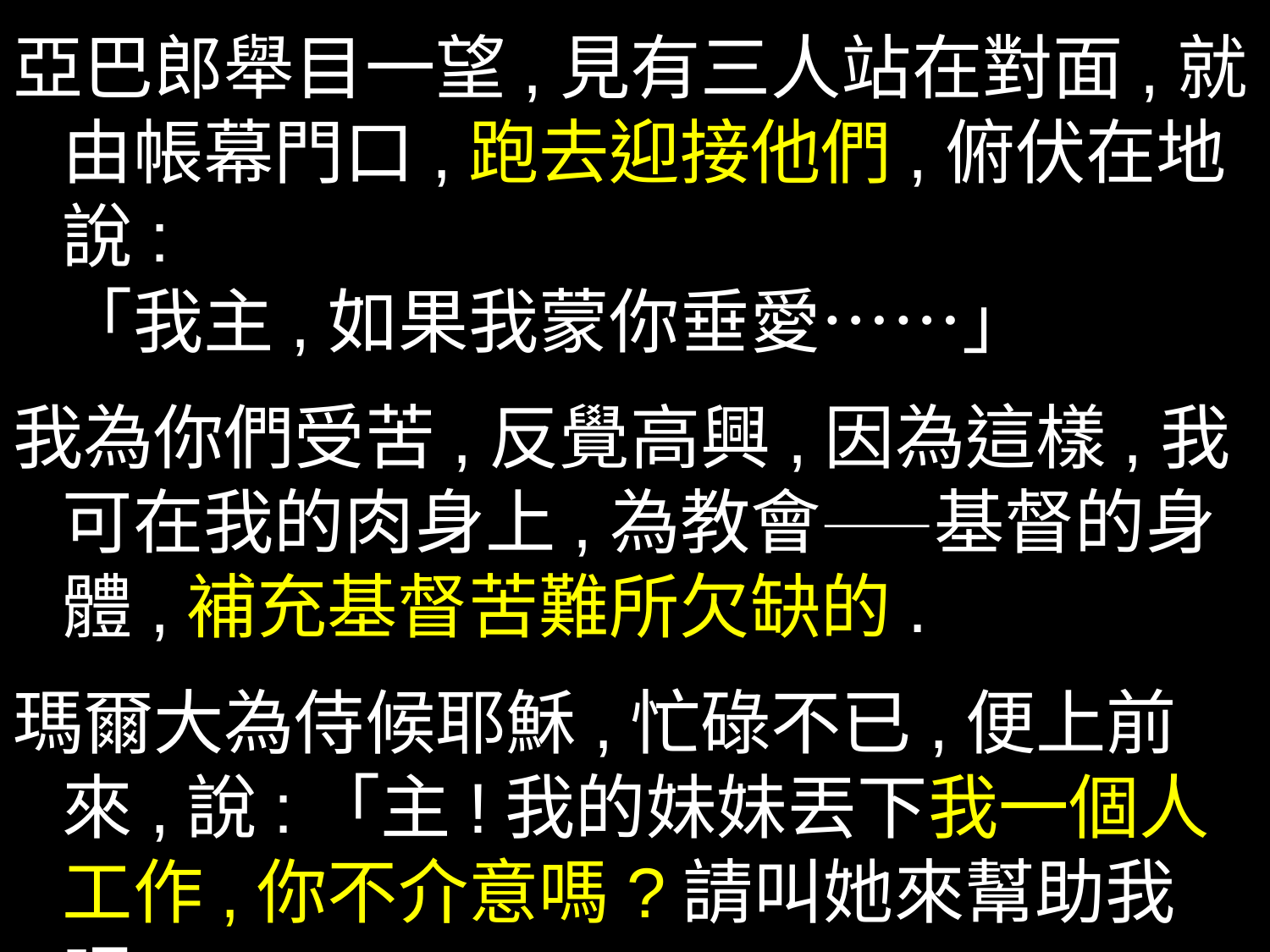

亞巴郎舉目一望,見有三人站在對面,就由帳幕門口,跑去迎接他們,俯伏在地說:
「我主,如果我蒙你垂愛……」
我為你們受苦,反覺高興,因為這樣,我可在我的肉身上,為教會——基督的身體,補充基督苦難所欠缺的.
瑪爾大為侍候耶穌,忙碌不已,便上前來,說:「主!我的妹妹丟下我一個人工作,你不介意嗎?請叫她來幫助我吧!」